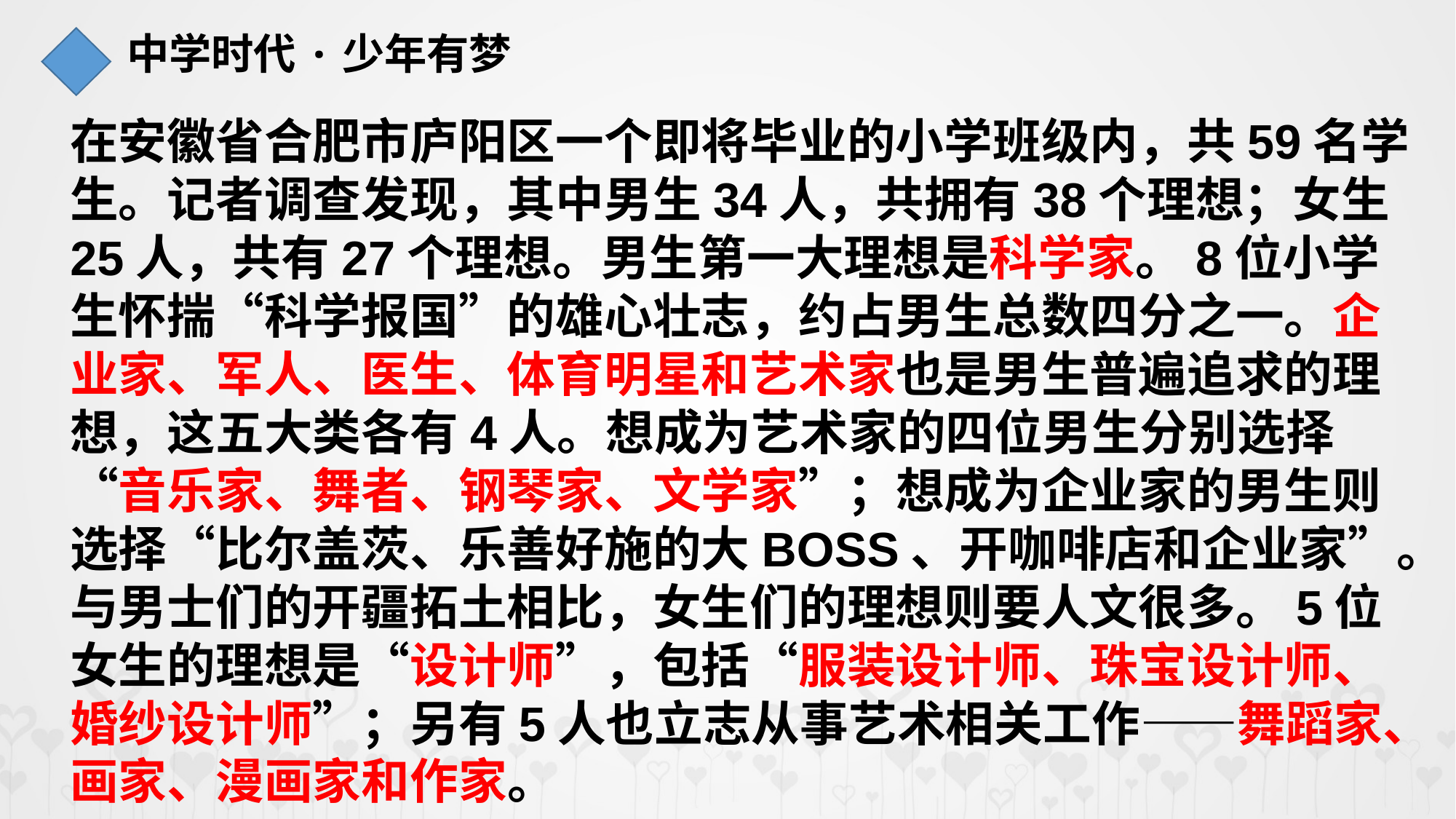

中学时代·少年有梦

在安徽省合肥市庐阳区一个即将毕业的小学班级内，共59名学生。记者调查发现，其中男生34人，共拥有38个理想；女生25人，共有27个理想。男生第一大理想是科学家。8位小学生怀揣“科学报国”的雄心壮志，约占男生总数四分之一。企业家、军人、医生、体育明星和艺术家也是男生普遍追求的理想，这五大类各有4人。想成为艺术家的四位男生分别选择“音乐家、舞者、钢琴家、文学家”；想成为企业家的男生则选择“比尔盖茨、乐善好施的大BOSS、开咖啡店和企业家”。与男士们的开疆拓土相比，女生们的理想则要人文很多。5位女生的理想是“设计师”，包括“服装设计师、珠宝设计师、婚纱设计师”；另有5人也立志从事艺术相关工作——舞蹈家、画家、漫画家和作家。